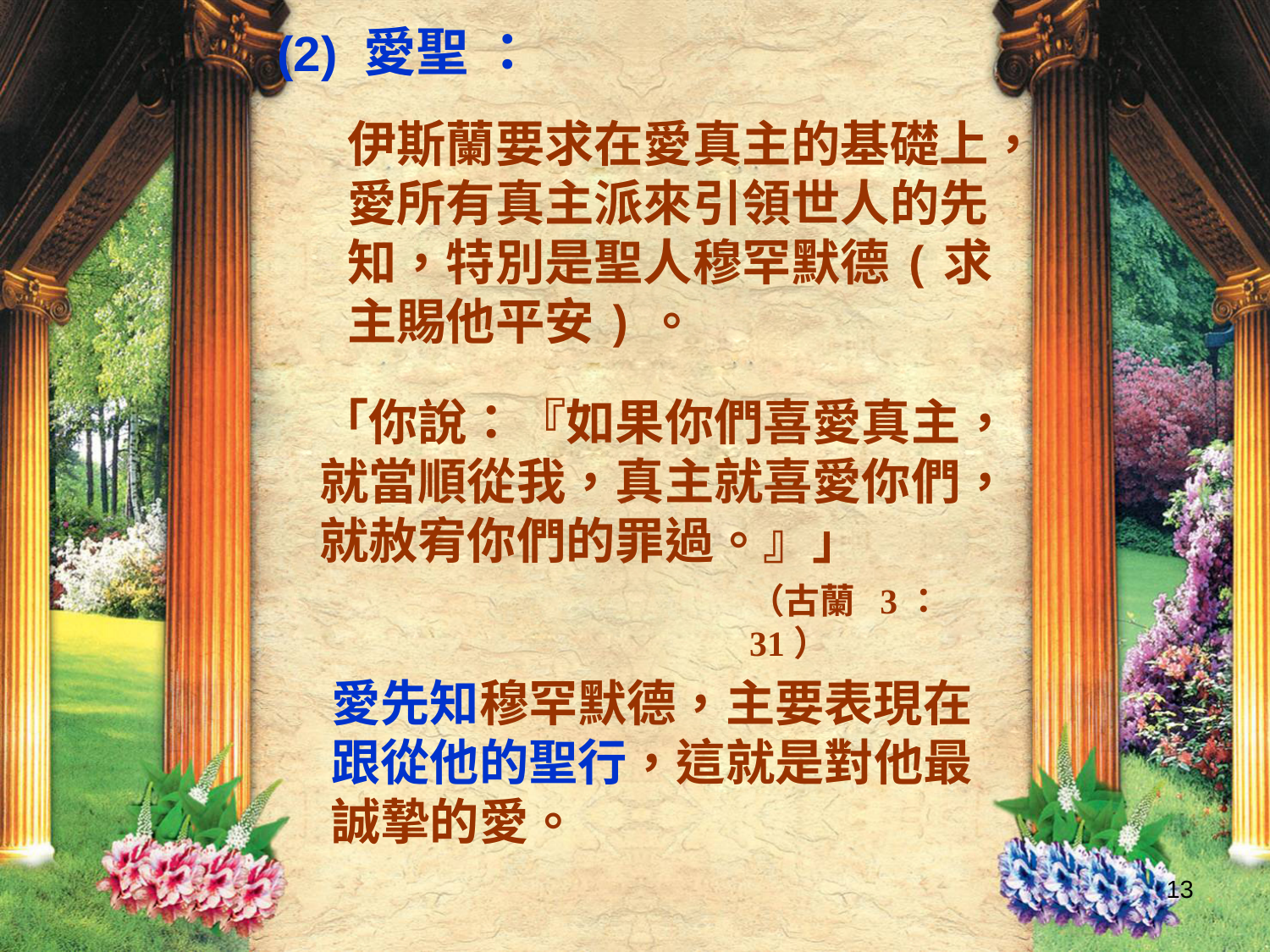

(2) 愛聖 ：
伊斯蘭要求在愛真主的基礎上，愛所有真主派來引領世人的先知，特別是聖人穆罕默德(求主賜他平安)。
「你說：『如果你們喜愛真主，就當順從我，真主就喜愛你們，就赦宥你們的罪過。』」
（古蘭  3：31）
愛先知穆罕默德，主要表現在跟從他的聖行，這就是對他最誠摯的愛。
13